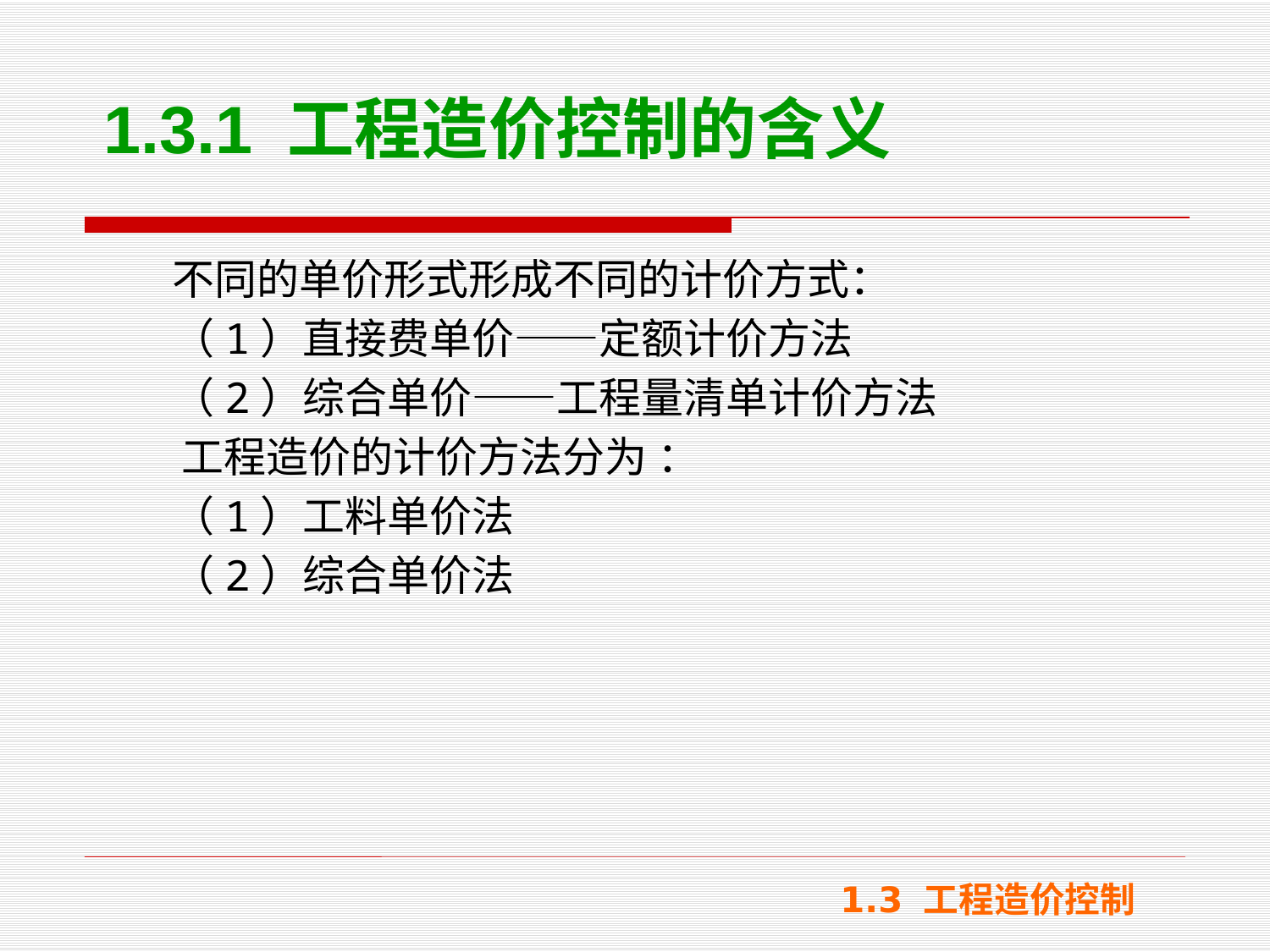

# 1.3.1 工程造价控制的含义
 不同的单价形式形成不同的计价方式：
 （1）直接费单价——定额计价方法
 （2）综合单价——工程量清单计价方法
  工程造价的计价方法分为 ：
 （1）工料单价法
 （2）综合单价法

1.3 工程造价控制